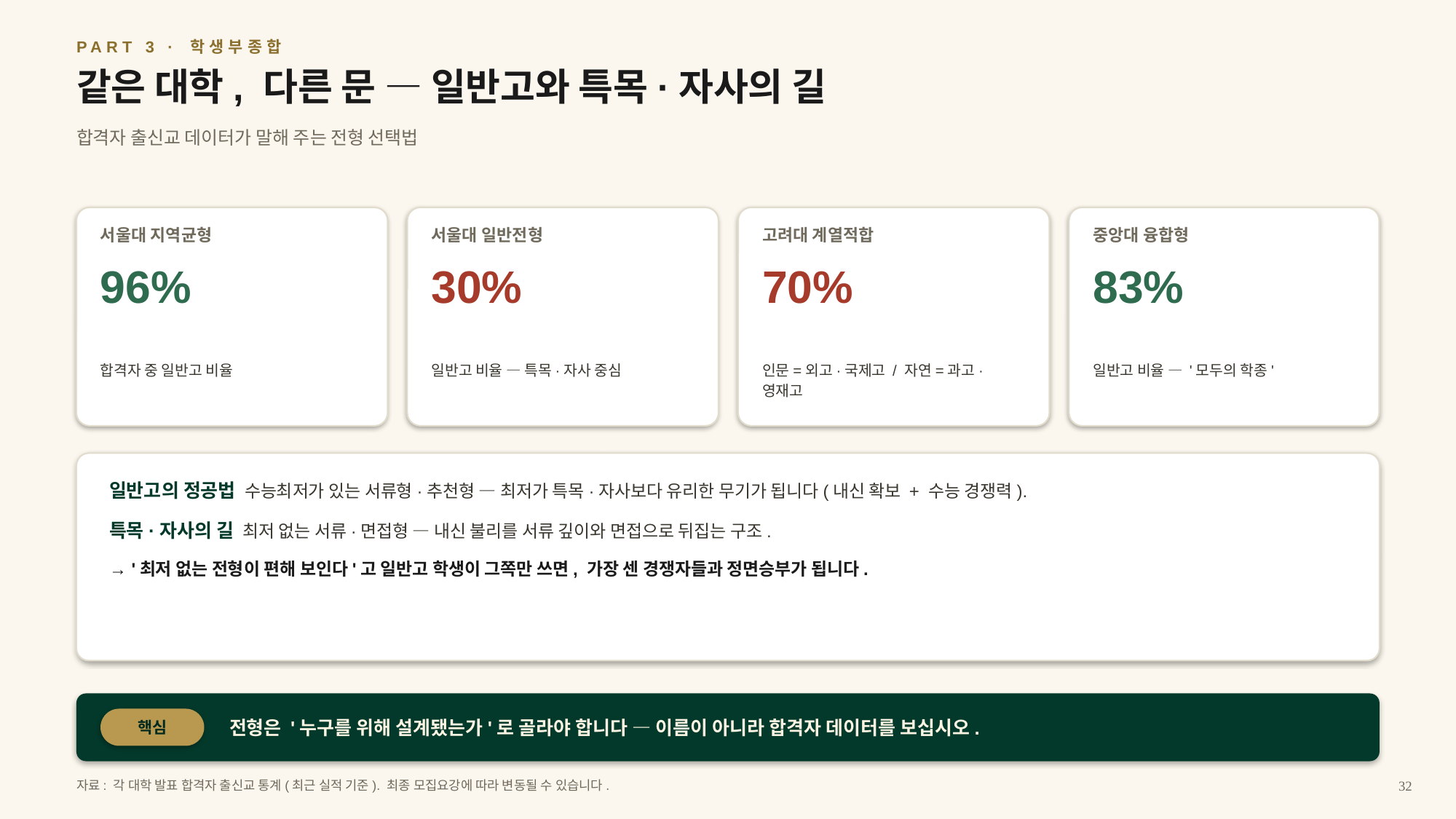

PART 3 · 학생부종합
같은 대학, 다른 문 — 일반고와 특목·자사의 길
합격자 출신교 데이터가 말해 주는 전형 선택법

서울대 지역균형
서울대 일반전형
고려대 계열적합
중앙대 융합형
96%
30%
70%
83%
합격자 중 일반고 비율
일반고 비율 — 특목·자사 중심
인문=외고·국제고 / 자연=과고·영재고
일반고 비율 — '모두의 학종'

일반고의 정공법  수능최저가 있는 서류형·추천형 — 최저가 특목·자사보다 유리한 무기가 됩니다(내신 확보 + 수능 경쟁력).
특목·자사의 길  최저 없는 서류·면접형 — 내신 불리를 서류 깊이와 면접으로 뒤집는 구조.
→ '최저 없는 전형이 편해 보인다'고 일반고 학생이 그쪽만 쓰면, 가장 센 경쟁자들과 정면승부가 됩니다.

전형은 '누구를 위해 설계됐는가'로 골라야 합니다 — 이름이 아니라 합격자 데이터를 보십시오.
핵심
자료: 각 대학 발표 합격자 출신교 통계(최근 실적 기준). 최종 모집요강에 따라 변동될 수 있습니다.
32